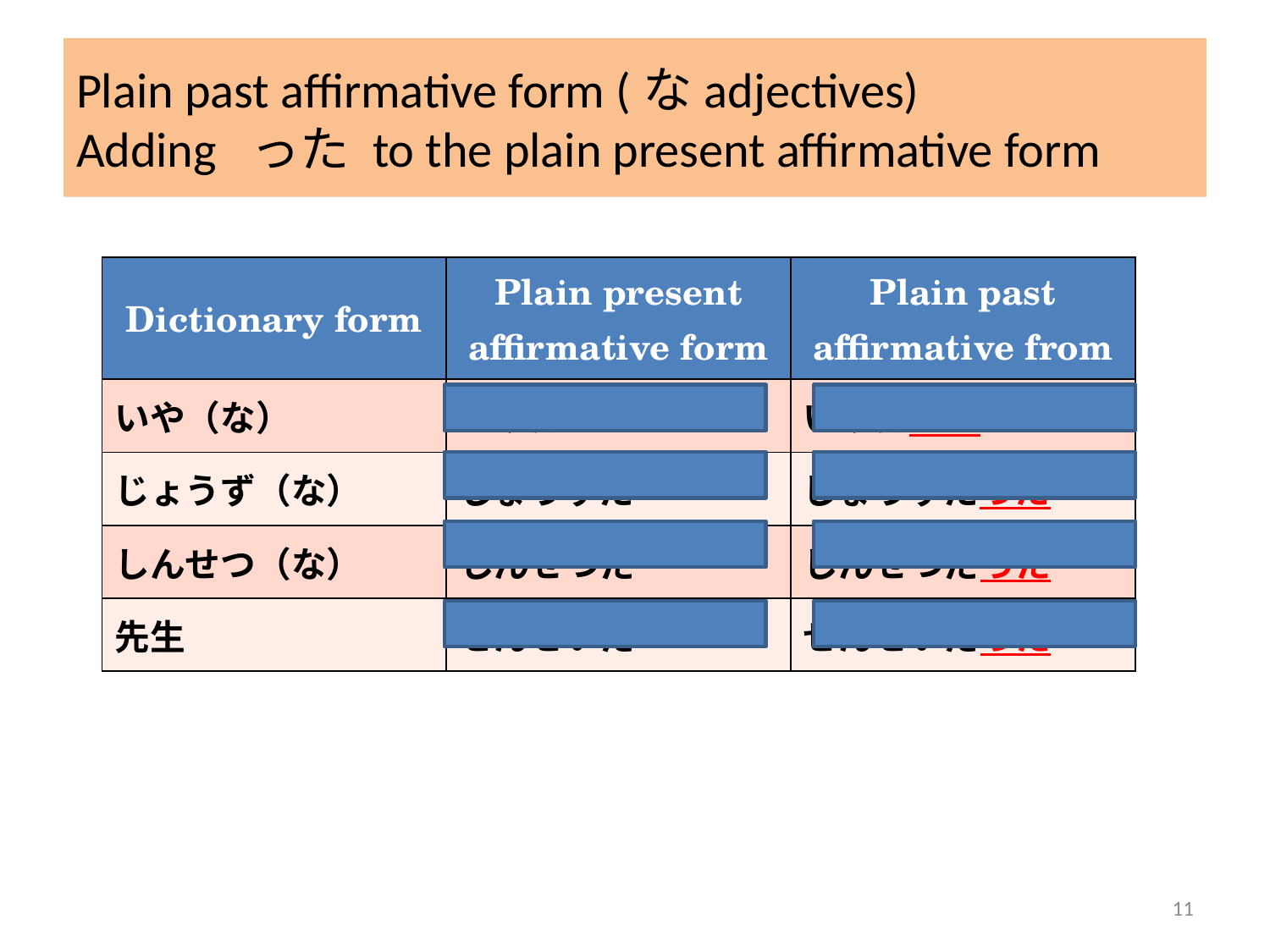

# Plain past affirmative form (なadjectives) Adding  った to the plain present affirmative form
| Dictionary form | Plain present affirmative form | Plain past affirmative from |
| --- | --- | --- |
| いや（な） | いやだ | いやだった |
| じょうず（な） | じょうずだ | じょうずだった |
| しんせつ（な） | しんせつだ | しんせつだった |
| 先生 | せんせいだ | せんせいだった |

11